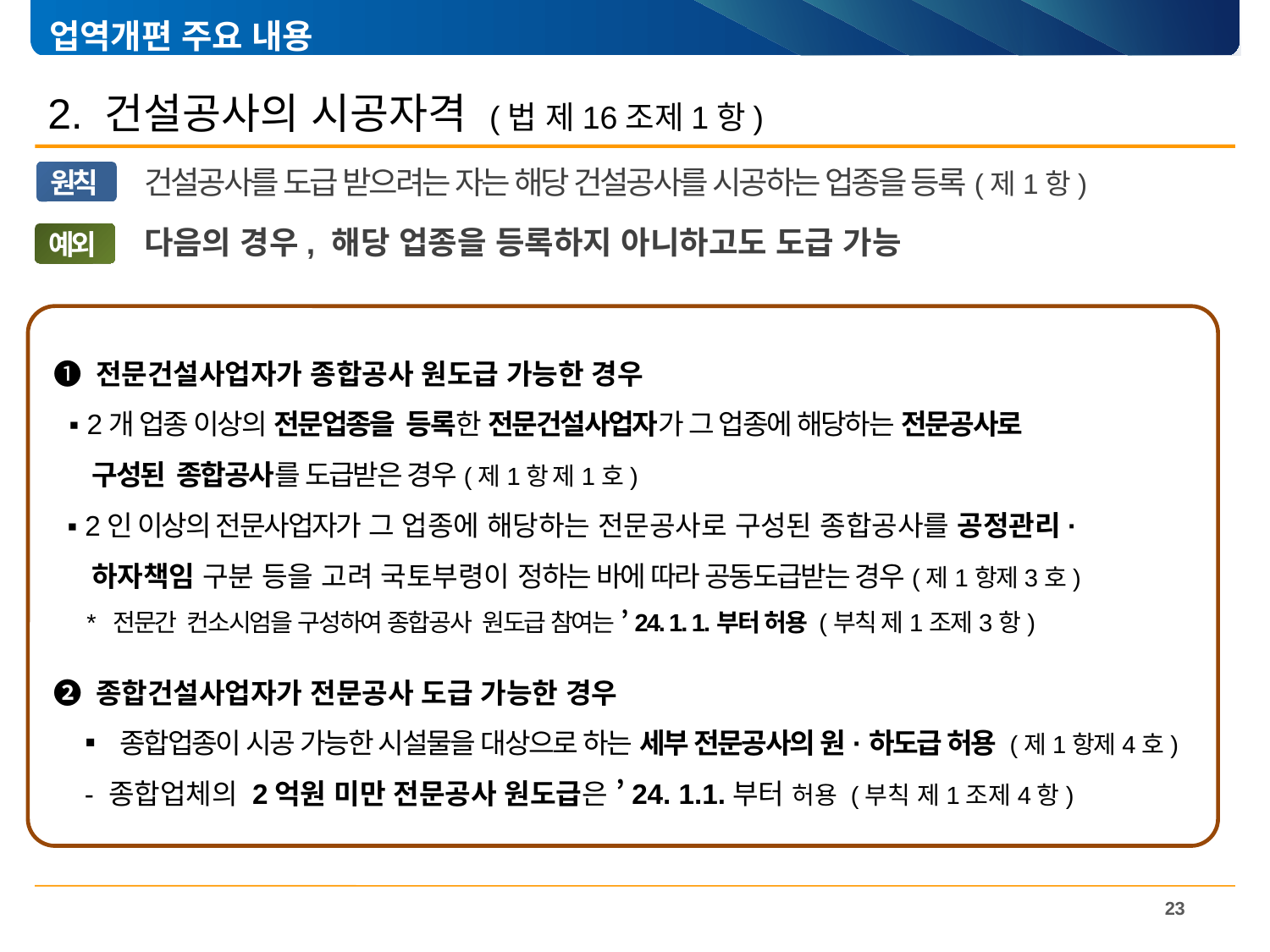

업역개편 주요 내용
# 2. 건설공사의 시공자격 (법 제16조제1항)
 건설공사를 도급 받으려는 자는 해당 건설공사를 시공하는 업종을 등록(제1항)
원칙
 다음의 경우, 해당 업종을 등록하지 아니하고도 도급 가능
예외

❶ 전문건설사업자가 종합공사 원도급 가능한 경우
  ▪ 2개 업종 이상의 전문업종을  등록한 전문건설사업자가 그 업종에 해당하는 전문공사로
     구성된  종합공사를 도급받은 경우(제1항 제1호)
  ▪ 2인 이상의 전문사업자가 그 업종에 해당하는 전문공사로 구성된 종합공사를 공정관리·
    하자책임 구분 등을 고려 국토부령이 정하는 바에 따라 공동도급받는 경우(제1항제3호)
      *  전문간  컨소시엄을 구성하여 종합공사  원도급 참여는 ’24. 1. 1.부터 허용 (부칙 제1조제3항)
❷ 종합건설사업자가 전문공사 도급 가능한 경우
   ▪ 종합업종이 시공 가능한 시설물을 대상으로 하는 세부 전문공사의 원·하도급 허용 (제1항제4호)
    - 종합업체의 2억원 미만 전문공사 원도급은 ’24. 1.1.부터 허용 (부칙 제1조제4항)